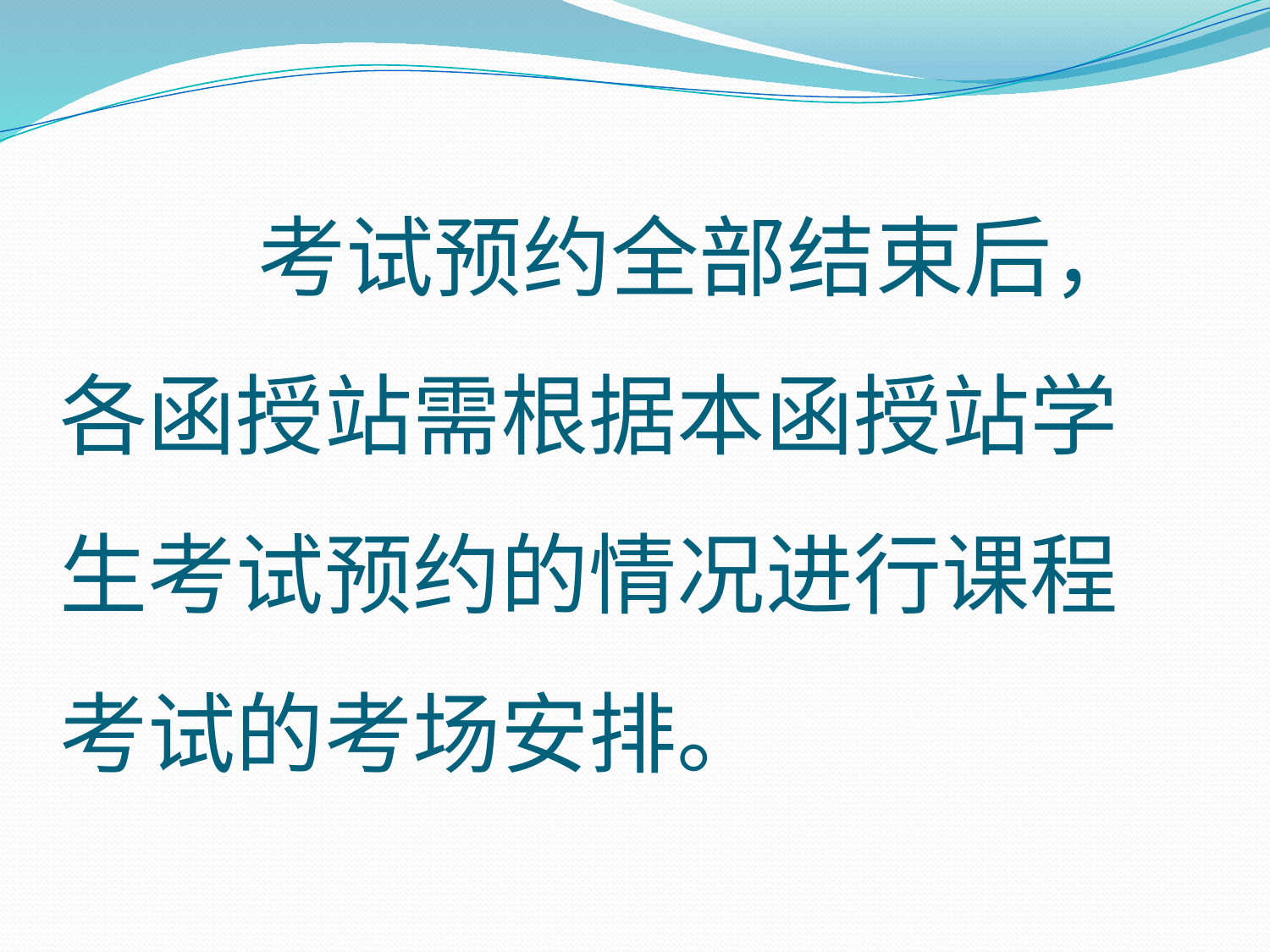

# 考试预约全部结束后，各函授站需根据本函授站学生考试预约的情况进行课程考试的考场安排。